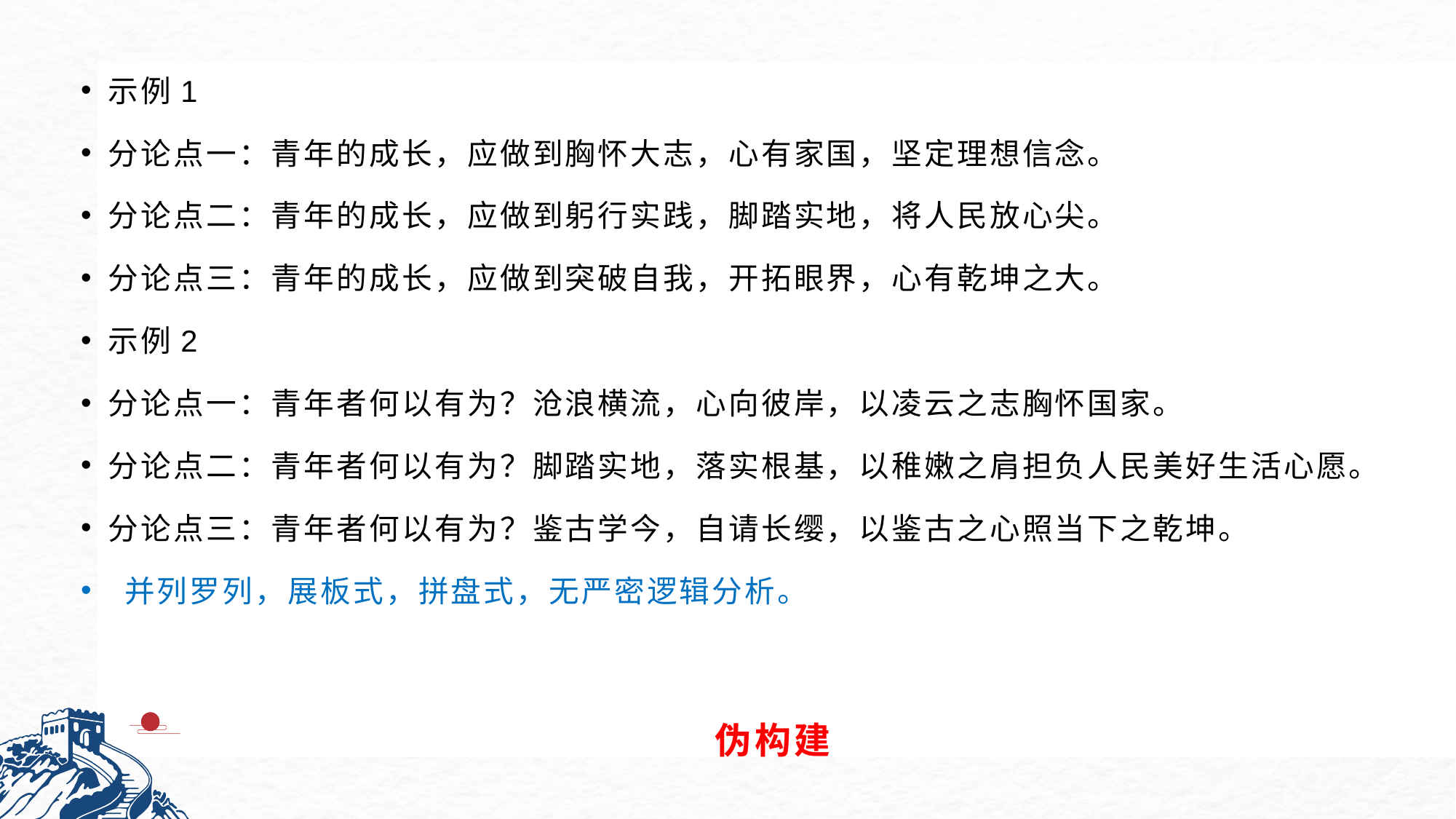

示例1
分论点一：青年的成长，应做到胸怀大志，心有家国，坚定理想信念。
分论点二：青年的成长，应做到躬行实践，脚踏实地，将人民放心尖。
分论点三：青年的成长，应做到突破自我，开拓眼界，心有乾坤之大。
示例2
分论点一：青年者何以有为？沧浪横流，心向彼岸，以凌云之志胸怀国家。
分论点二：青年者何以有为？脚踏实地，落实根基，以稚嫩之肩担负人民美好生活心愿。
分论点三：青年者何以有为？鉴古学今，自请长缨，以鉴古之心照当下之乾坤。
 并列罗列，展板式，拼盘式，无严密逻辑分析。

# 伪构建